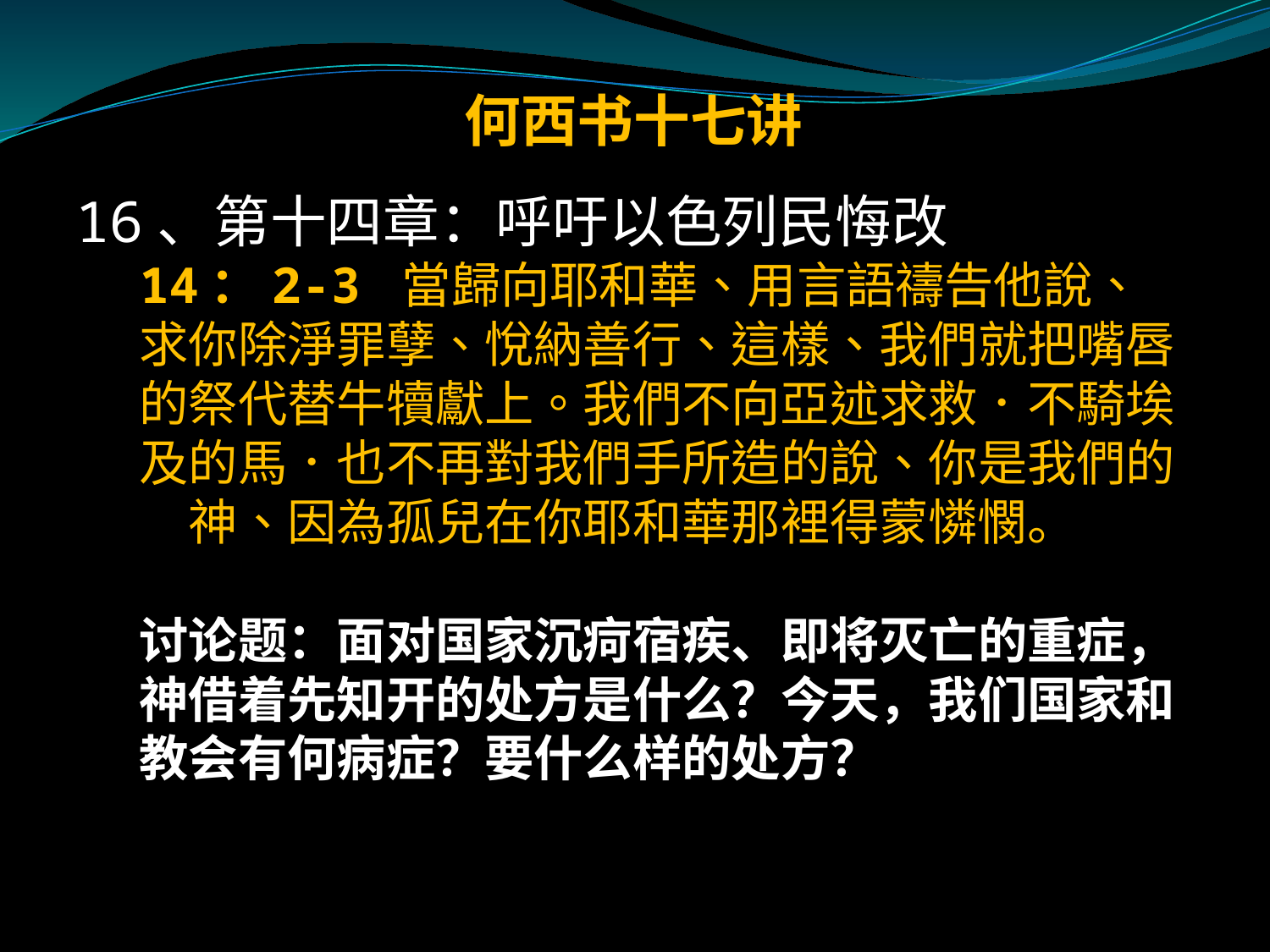

# 何西书十七讲
16、第十四章：呼吁以色列民悔改
14：2-3 當歸向耶和華、用言語禱告他說、求你除淨罪孽、悅納善行、這樣、我們就把嘴唇的祭代替牛犢獻上。我們不向亞述求救．不騎埃及的馬．也不再對我們手所造的說、你是我們的　神、因為孤兒在你耶和華那裡得蒙憐憫。

讨论题：面对国家沉疴宿疾、即将灭亡的重症，神借着先知开的处方是什么？今天，我们国家和教会有何病症？要什么样的处方？